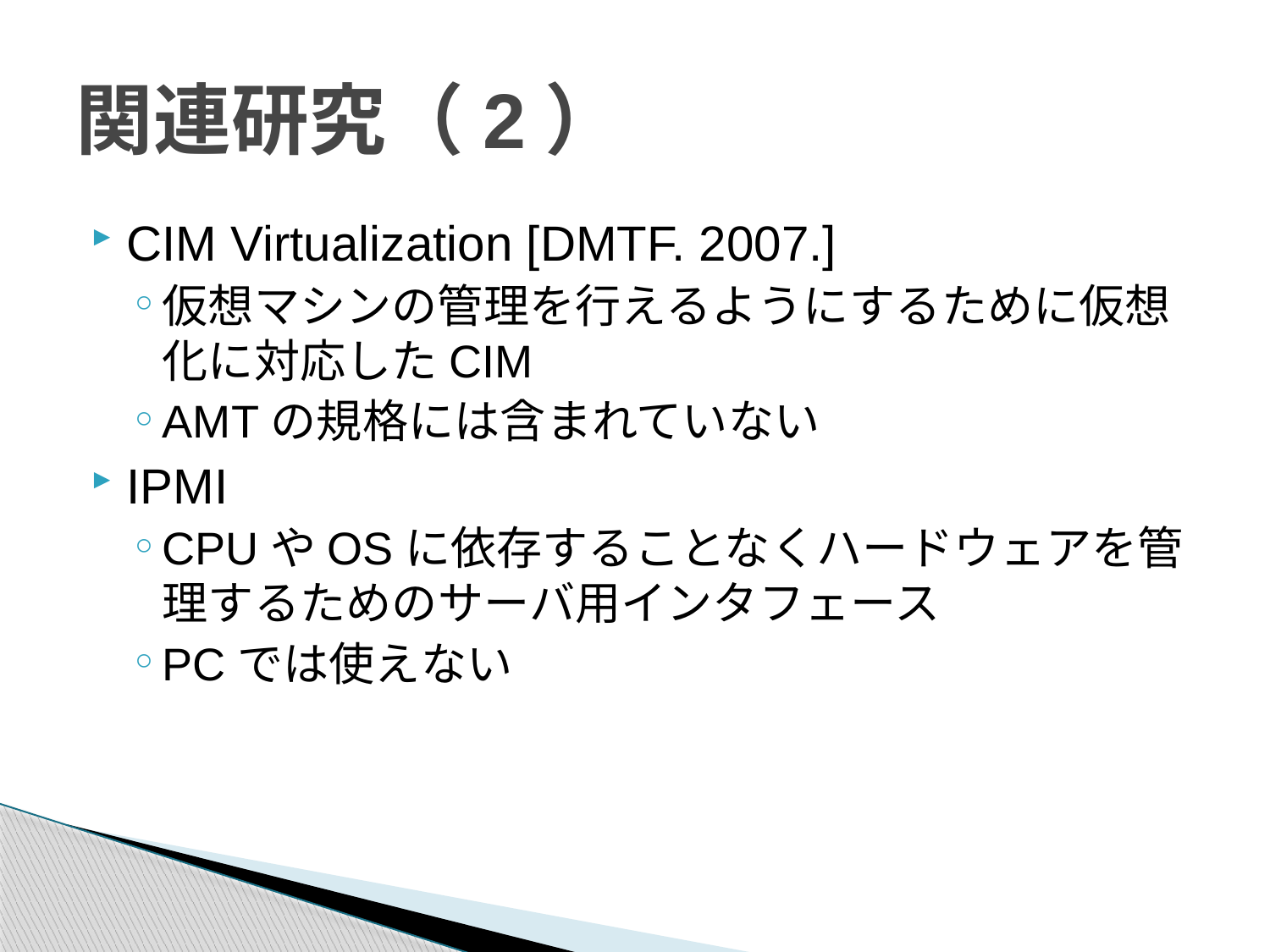

# 関連研究（2）
CIM Virtualization [DMTF. 2007.]
仮想マシンの管理を行えるようにするために仮想化に対応したCIM
AMTの規格には含まれていない
IPMI
CPUやOSに依存することなくハードウェアを管理するためのサーバ用インタフェース
PCでは使えない